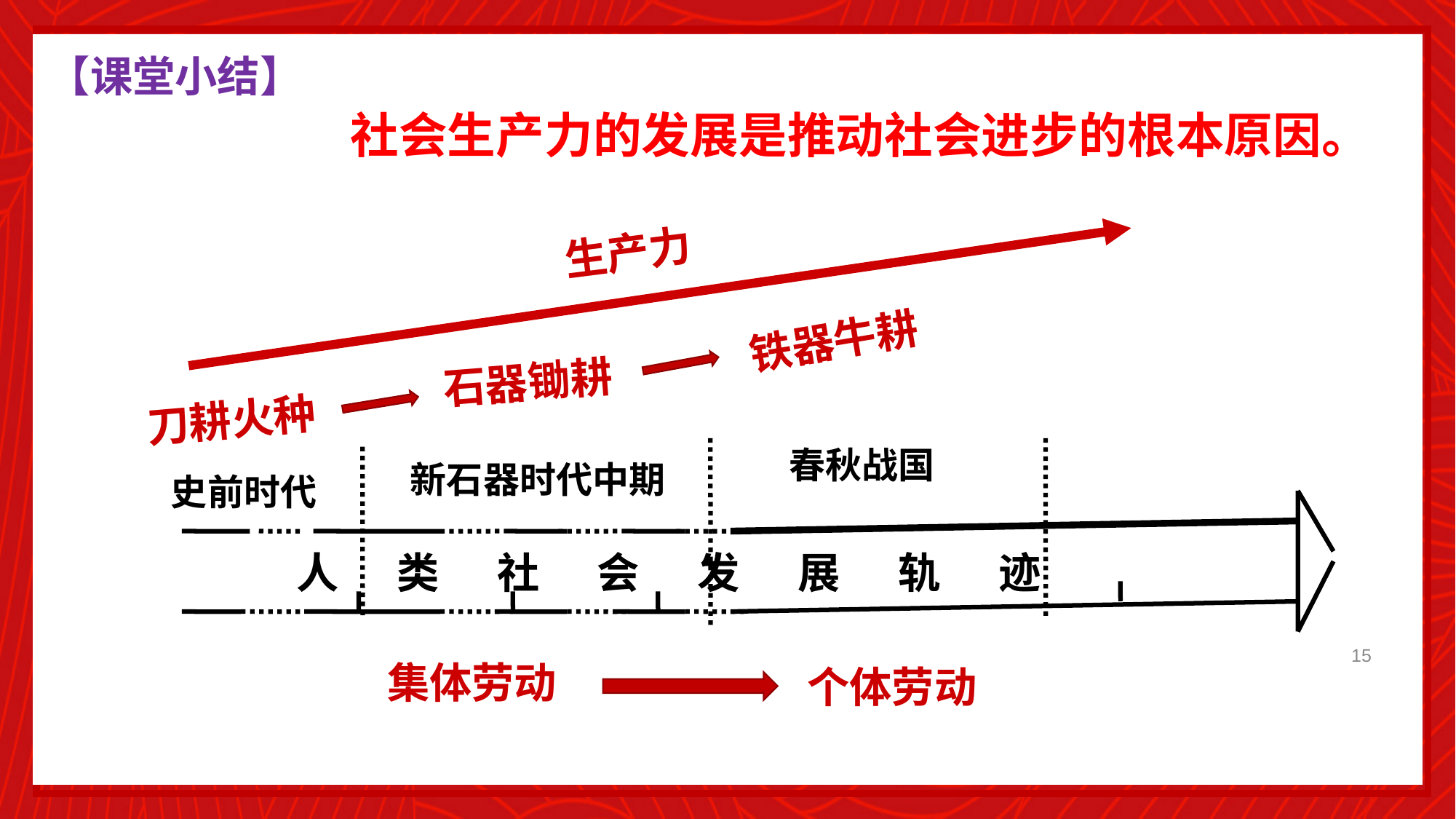

【课堂小结】
     社会生产力的发展是推动社会进步的根本原因。
生产力
铁器牛耕
石器锄耕

刀耕火种

春秋战国
新石器时代中期
史前时代
人      类      社      会      发      展      轨      迹

15
集体劳动
个体劳动